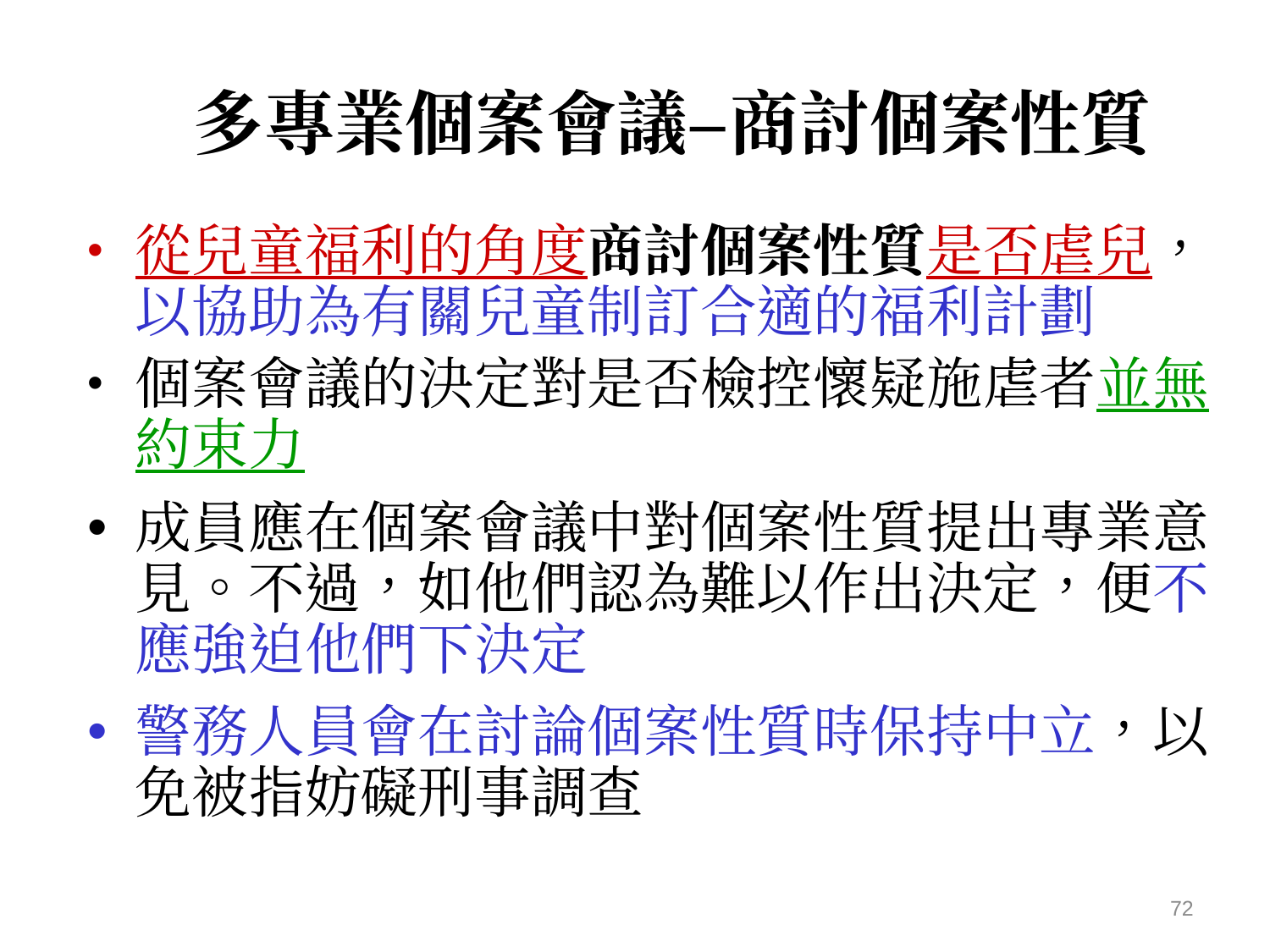

# 多專業個案會議–商討個案性質
從兒童福利的角度商討個案性質是否虐兒，以協助為有關兒童制訂合適的福利計劃
個案會議的決定對是否檢控懷疑施虐者並無約束力
成員應在個案會議中對個案性質提出專業意見。不過，如他們認為難以作出決定，便不應強迫他們下決定
警務人員會在討論個案性質時保持中立，以免被指妨礙刑事調查
72